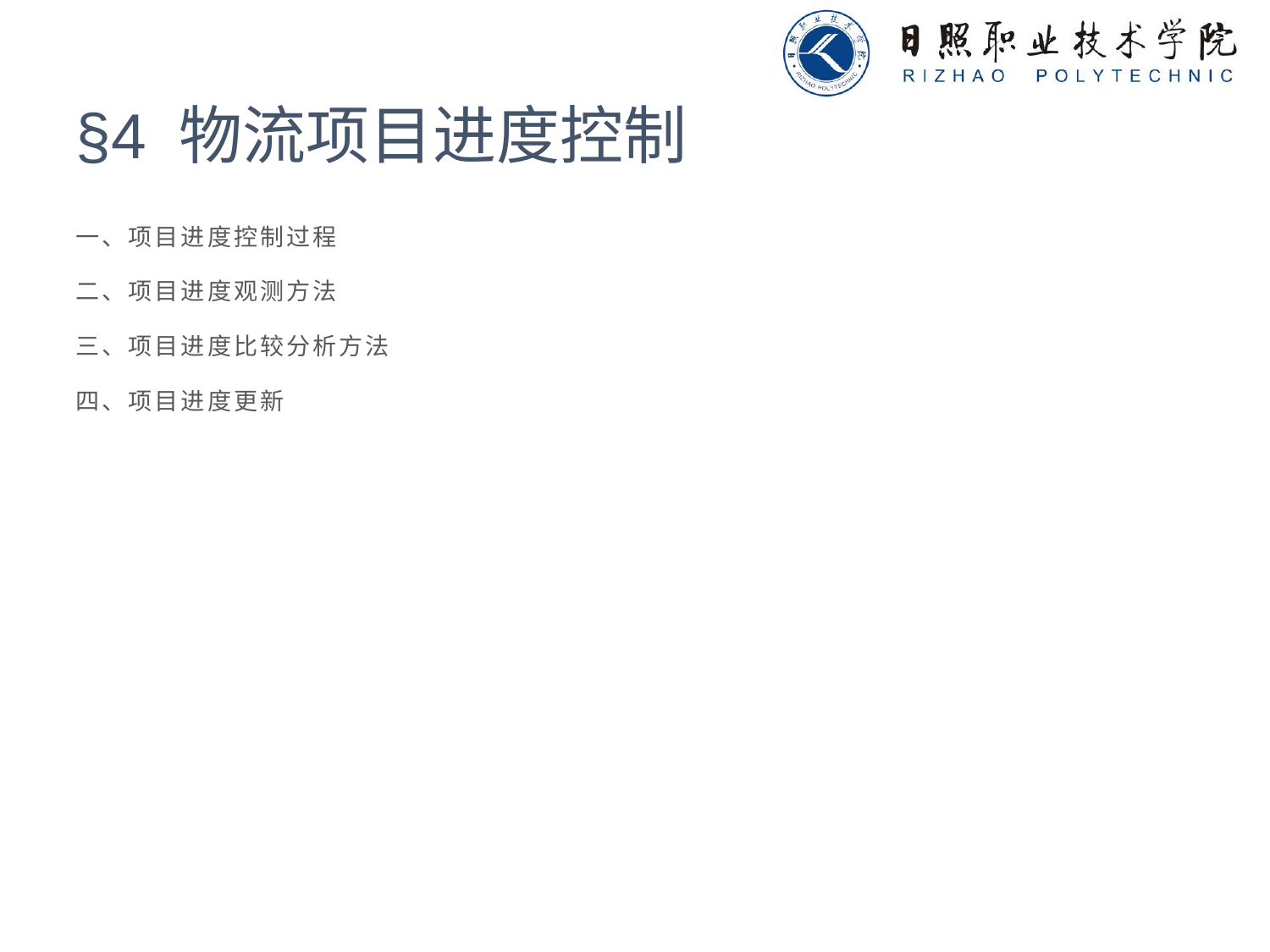

# §4 物流项目进度控制
一、项目进度控制过程
二、项目进度观测方法
三、项目进度比较分析方法
四、项目进度更新